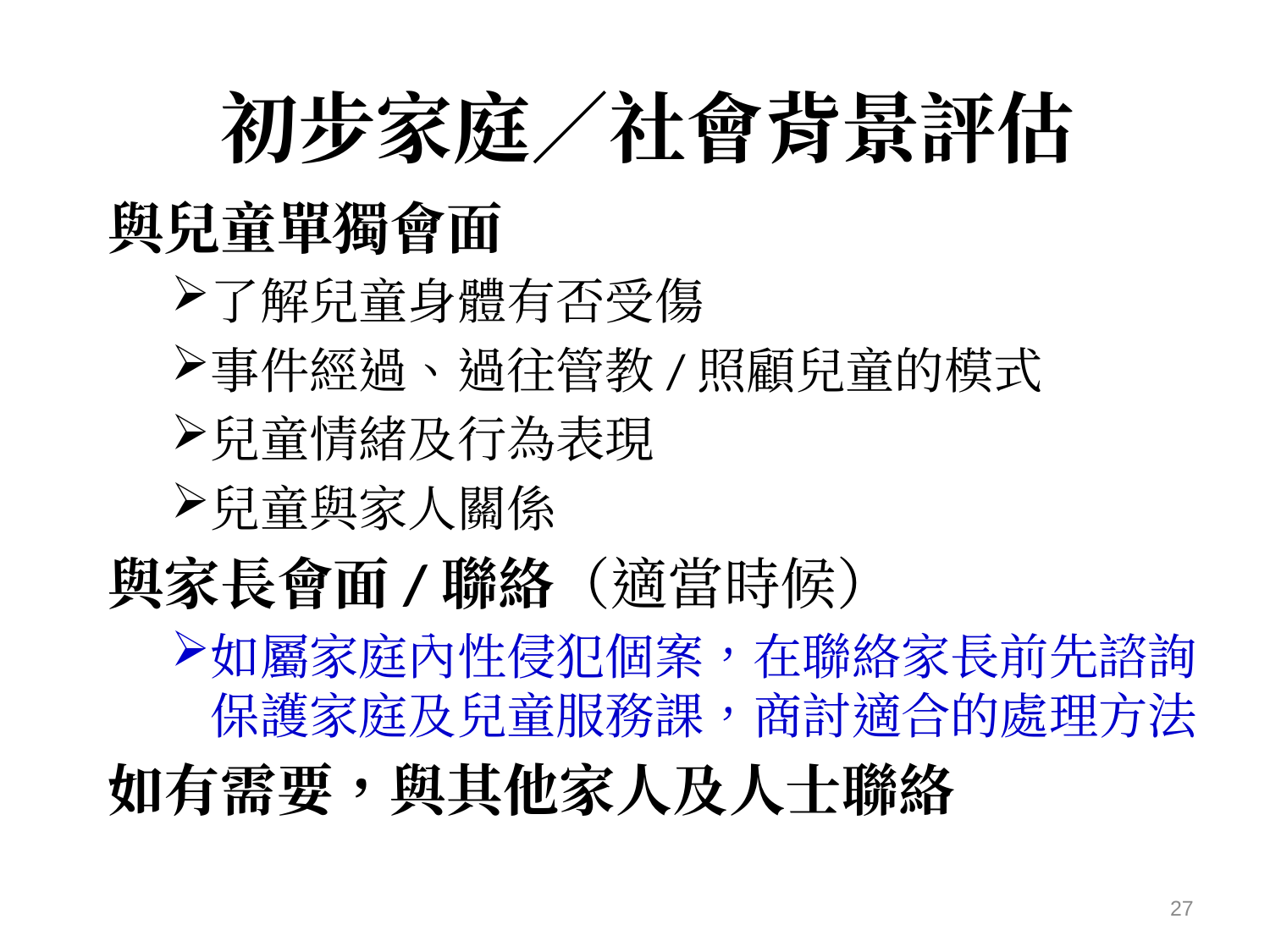

# 初步家庭／社會背景評估
與兒童單獨會面
了解兒童身體有否受傷
事件經過、過往管教/照顧兒童的模式
兒童情緒及行為表現
兒童與家人關係
與家長會面/聯絡（適當時候）
如屬家庭內性侵犯個案，在聯絡家長前先諮詢保護家庭及兒童服務課，商討適合的處理方法
如有需要，與其他家人及人士聯絡
27